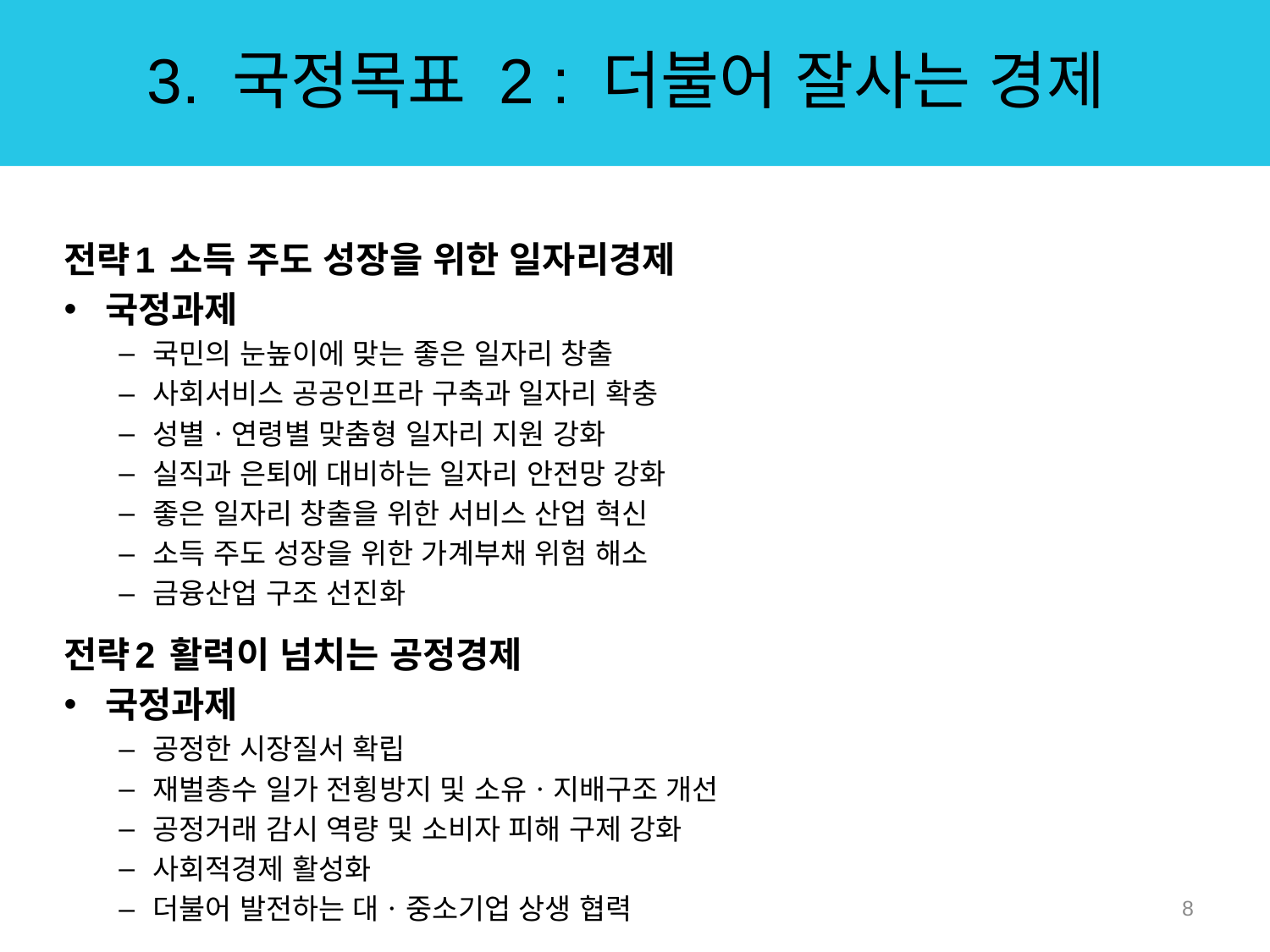

# 3. 국정목표 2 : 더불어 잘사는 경제
전략1 소득 주도 성장을 위한 일자리경제
국정과제
국민의 눈높이에 맞는 좋은 일자리 창출
사회서비스 공공인프라 구축과 일자리 확충
성별ㆍ연령별 맞춤형 일자리 지원 강화
실직과 은퇴에 대비하는 일자리 안전망 강화
좋은 일자리 창출을 위한 서비스 산업 혁신
소득 주도 성장을 위한 가계부채 위험 해소
금융산업 구조 선진화

전략2 활력이 넘치는 공정경제
국정과제
공정한 시장질서 확립
재벌총수 일가 전횡방지 및 소유ㆍ지배구조 개선
공정거래 감시 역량 및 소비자 피해 구제 강화
사회적경제 활성화
더불어 발전하는 대ㆍ중소기업 상생 협력
8